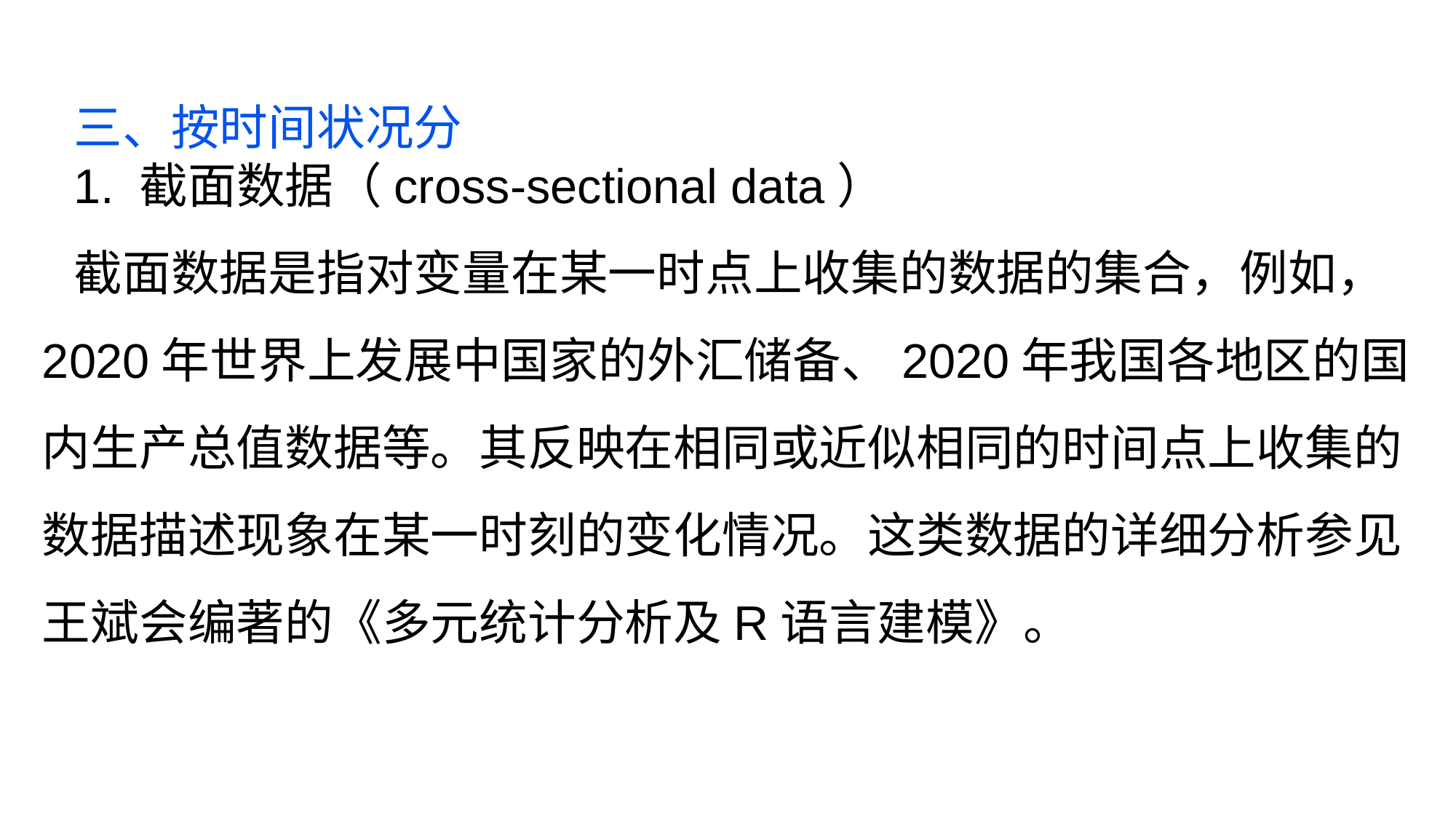

三、按时间状况分
1. 截面数据（cross-sectional data）
截面数据是指对变量在某一时点上收集的数据的集合，例如，2020年世界上发展中国家的外汇储备、2020年我国各地区的国内生产总值数据等。其反映在相同或近似相同的时间点上收集的数据描述现象在某一时刻的变化情况。这类数据的详细分析参见王斌会编著的《多元统计分析及R语言建模》。